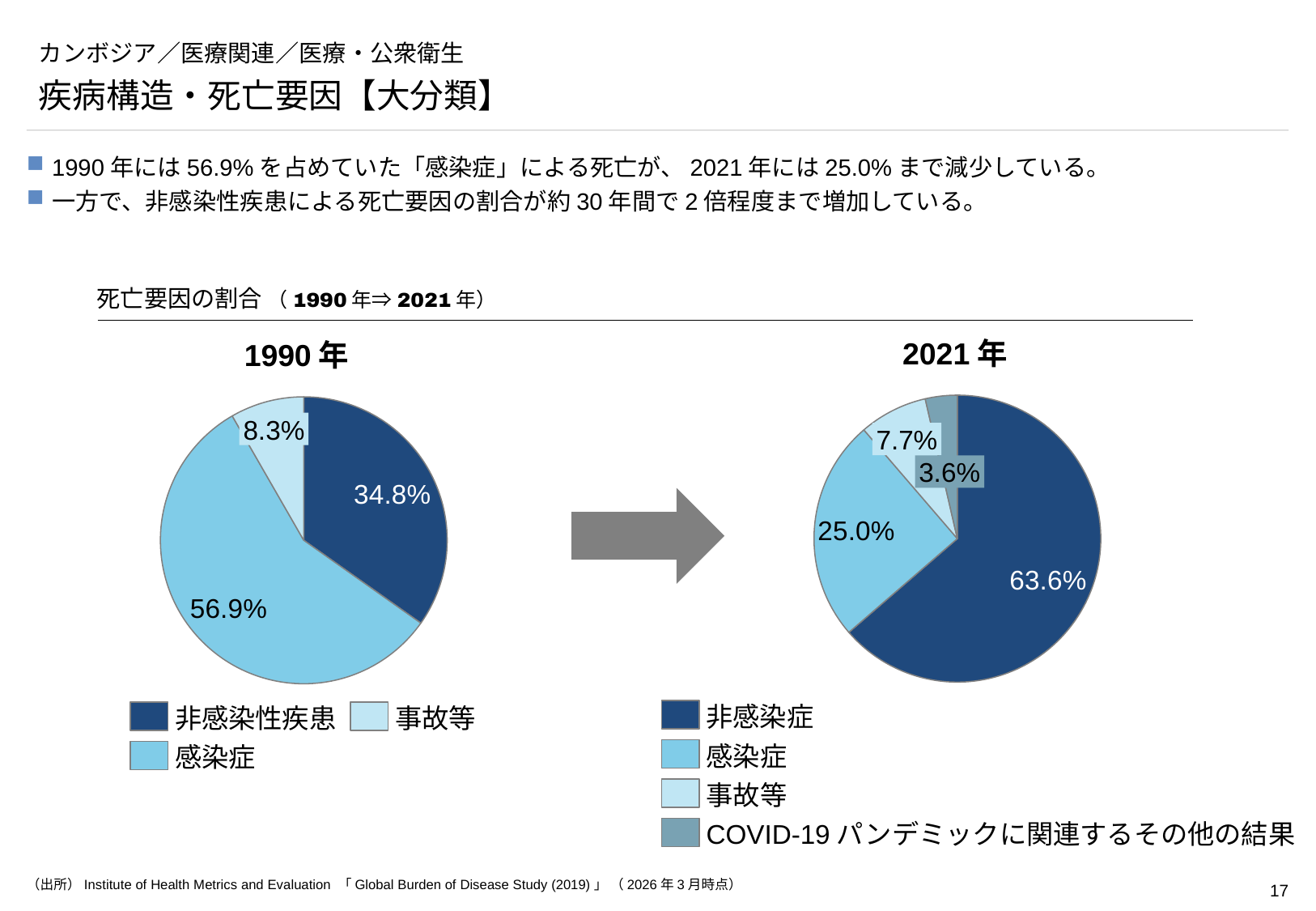

# カンボジア／医療関連／医療・公衆衛生
疾病構造・死亡要因【大分類】
1990年には56.9%を占めていた「感染症」による死亡が、2021年には25.0%まで減少している。
一方で、非感染性疾患による死亡要因の割合が約30年間で2倍程度まで増加している。
死亡要因の割合 （1990年⇒2021年）
2021年
1990年

### Chart

| Category |  |
|---|---|

### Chart

| Category |  |
|---|---|
8.3%
7.7%
3.6%

非感染症

非感染性疾患
事故等

感染症

感染症

事故等

COVID-19パンデミックに関連するその他の結果

（出所）Institute of Health Metrics and Evaluation 「Global Burden of Disease Study (2019)」 （2026年3月時点）